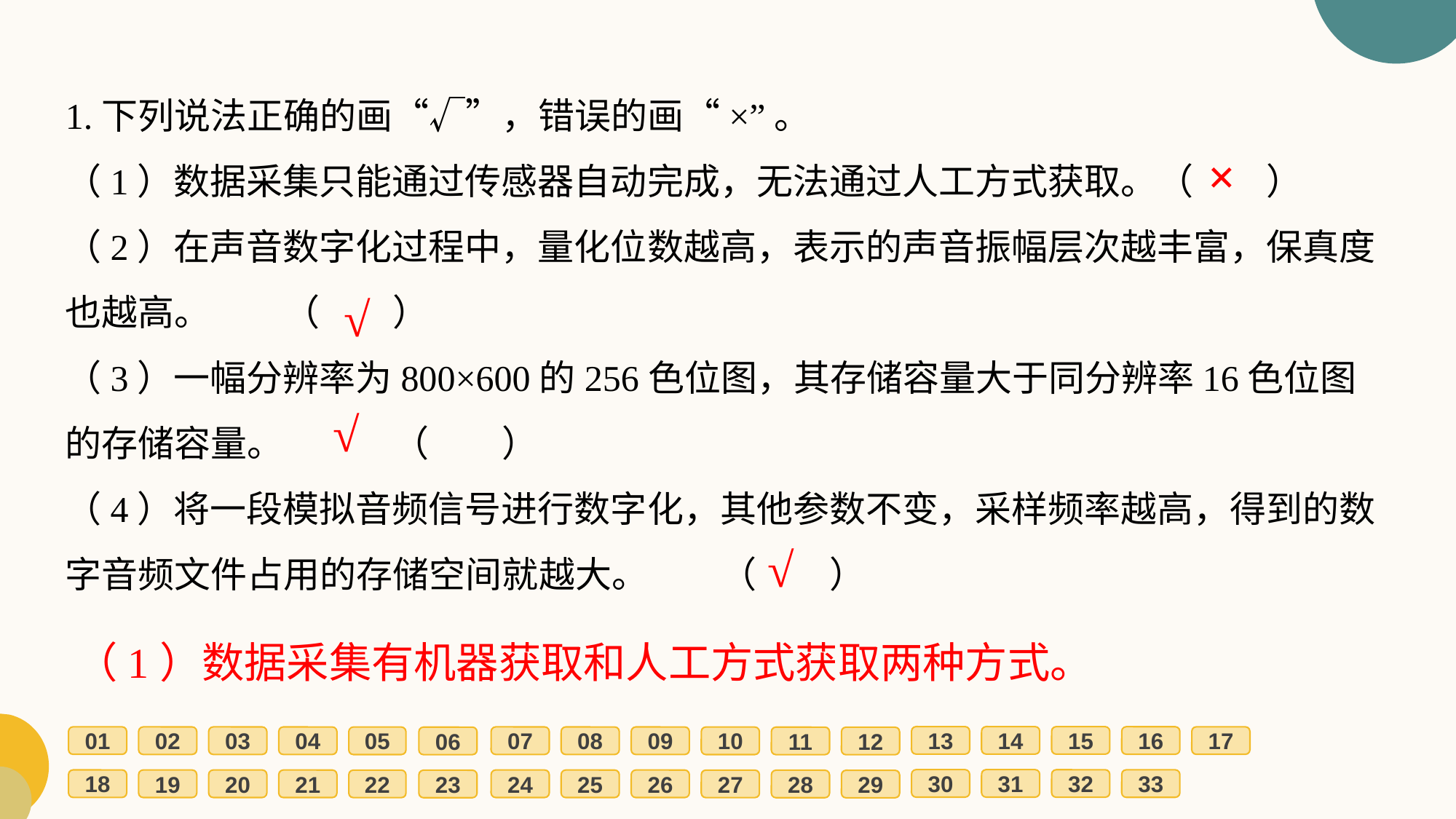

﻿1.下列说法正确的画“√”，错误的画“×”。
（1）数据采集只能通过传感器自动完成，无法通过人工方式获取。	（　　）
（2）在声音数字化过程中，量化位数越高，表示的声音振幅层次越丰富，保真度也越高。	（　　）
（3）一幅分辨率为800×600的256色位图，其存储容量大于同分辨率16色位图的存储容量。	（　　）
（4）将一段模拟音频信号进行数字化，其他参数不变，采样频率越高，得到的数字音频文件占用的存储空间就越大。	（　　）
×
√
√
√
﻿（1）数据采集有机器获取和人工方式获取两种方式。